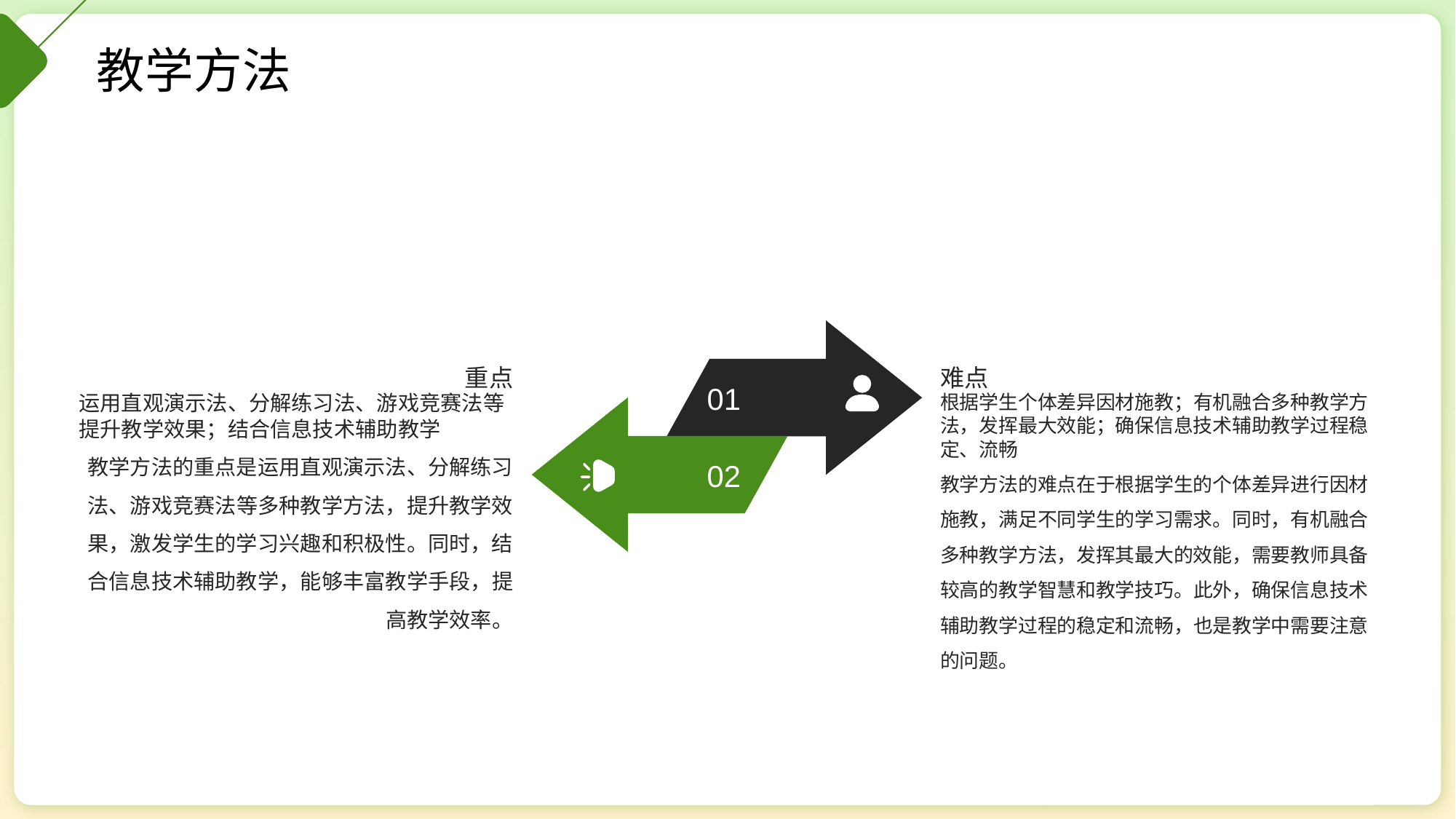

教学方法
重点
难点

01

运用直观演示法、分解练习法、游戏竞赛法等提升教学效果；结合信息技术辅助教学
教学方法的重点是运用直观演示法、分解练习法、游戏竞赛法等多种教学方法，提升教学效果，激发学生的学习兴趣和积极性。同时，结合信息技术辅助教学，能够丰富教学手段，提高教学效率。
根据学生个体差异因材施教；有机融合多种教学方法，发挥最大效能；确保信息技术辅助教学过程稳定、流畅
教学方法的难点在于根据学生的个体差异进行因材施教，满足不同学生的学习需求。同时，有机融合多种教学方法，发挥其最大的效能，需要教师具备较高的教学智慧和教学技巧。此外，确保信息技术辅助教学过程的稳定和流畅，也是教学中需要注意的问题。

02